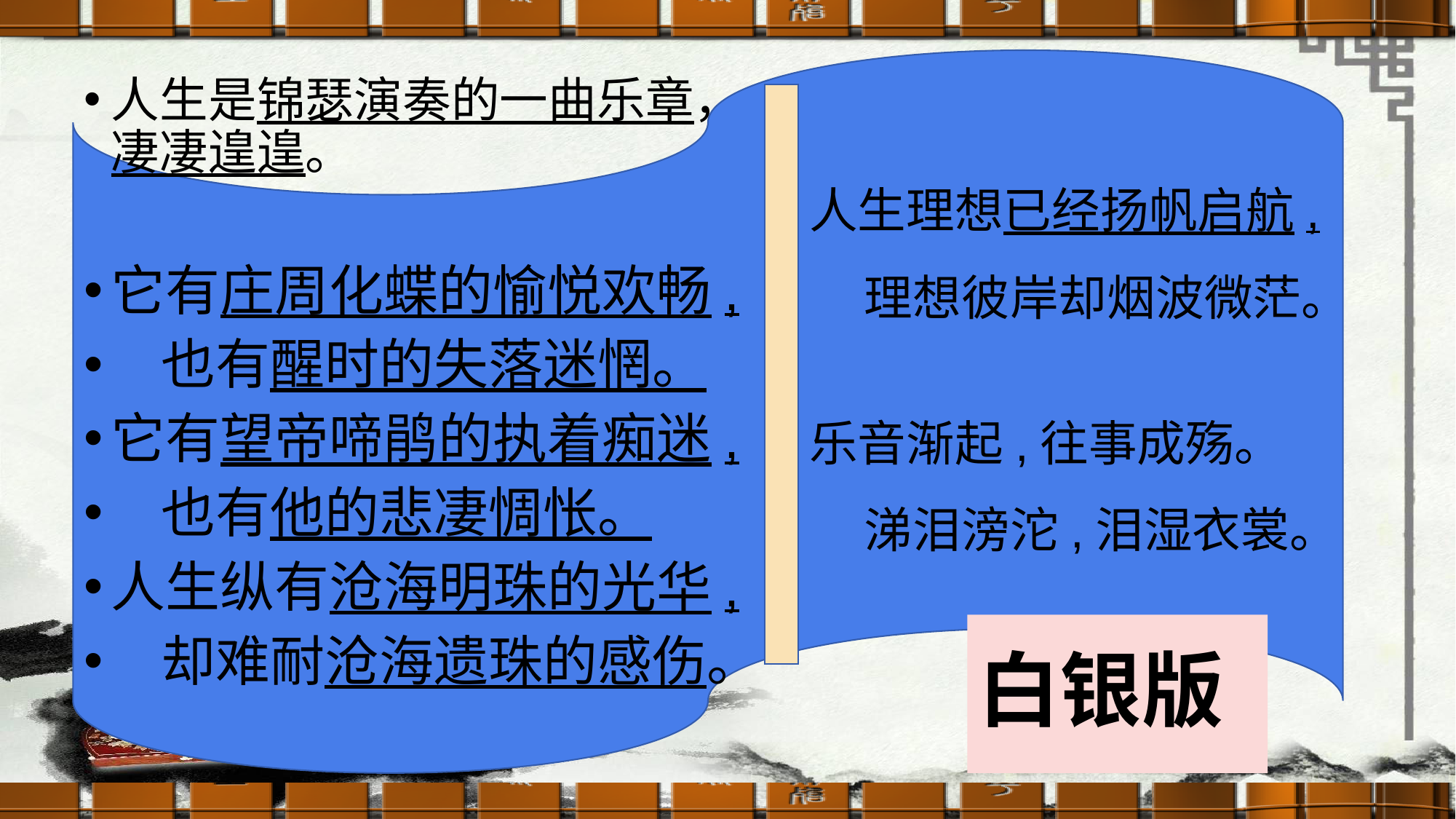

人生是锦瑟演奏的一曲乐章，凄凄遑遑。

它有庄周化蝶的愉悦欢畅,
   也有醒时的失落迷惘。
它有望帝啼鹃的执着痴迷,
   也有他的悲凄惆怅。
人生纵有沧海明珠的光华,
   却难耐沧海遗珠的感伤。

人生理想已经扬帆启航,
    理想彼岸却烟波微茫。

乐音渐起,往事成殇。
    涕泪滂沱,泪湿衣裳。
# 白银版